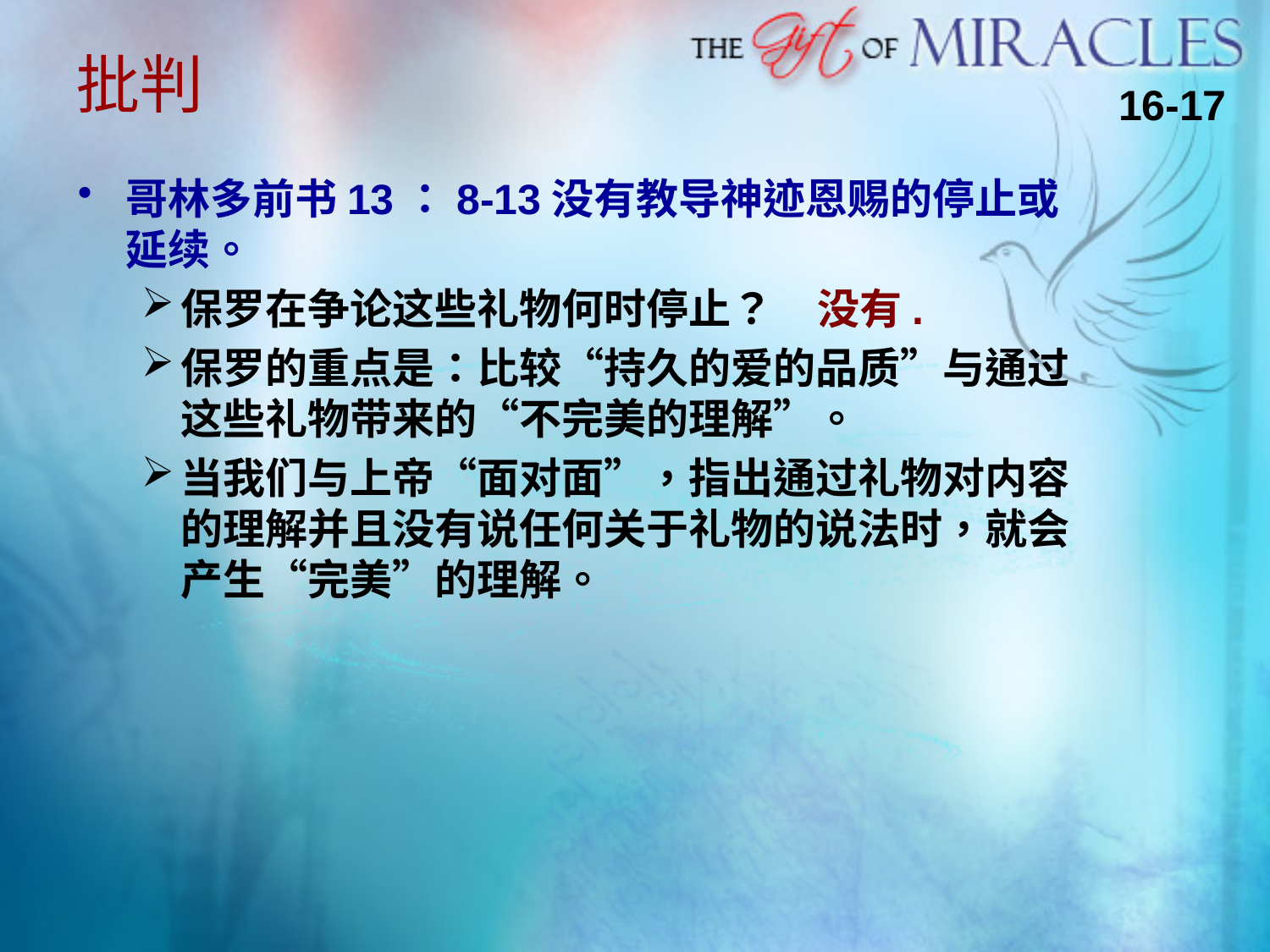

# 批判
16-17
哥林多前书13：8-13没有教导神迹恩赐的停止或延续。
保罗在争论这些礼物何时停止？
保罗的重点是：比较“持久的爱的品质”与通过这些礼物带来的“不完美的理解”。
当我们与上帝“面对面”，指出通过礼物对内容的理解并且没有说任何关于礼物的说法时，就会产生“完美”的理解。

没有.